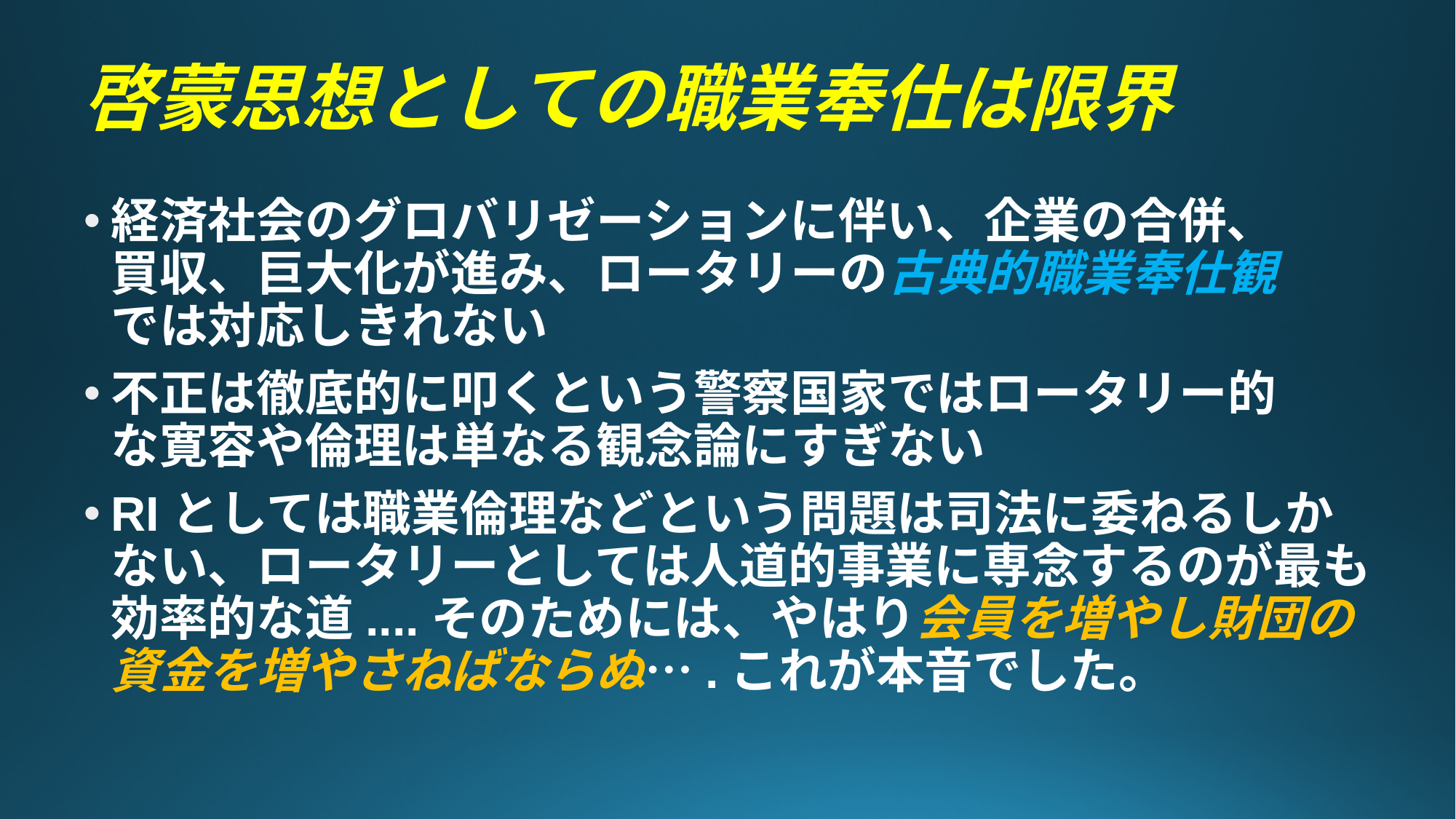

# 啓蒙思想としての職業奉仕は限界
経済社会のグロバリゼーションに伴い、企業の合併、　買収、巨大化が進み、ロータリーの古典的職業奉仕観　では対応しきれない
不正は徹底的に叩くという警察国家ではロータリー的　な寛容や倫理は単なる観念論にすぎない
RIとしては職業倫理などという問題は司法に委ねるしかない、ロータリーとしては人道的事業に専念するのが最も効率的な道....そのためには、やはり会員を増やし財団の資金を増やさねばならぬ….これが本音でした。